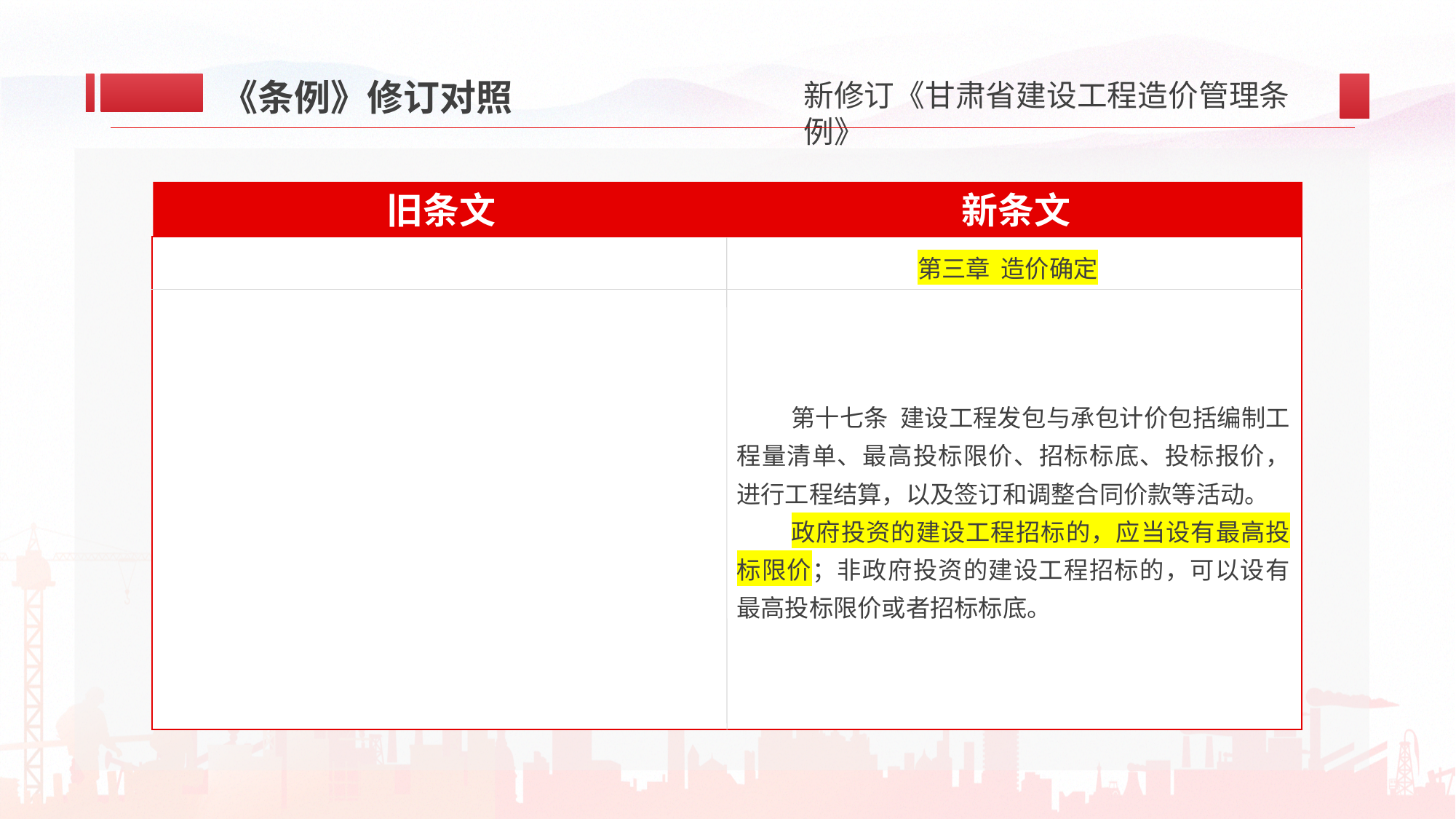

《条例》修订对照
新条文
旧条文

第十七条  建设工程发包与承包计价包括编制工程量清单、最高投标限价、招标标底、投标报价，进行工程结算，以及签订和调整合同价款等活动。
政府投资的建设工程招标的，应当设有最高投标限价；非政府投资的建设工程招标的，可以设有最高投标限价或者招标标底。
第三章  造价确定